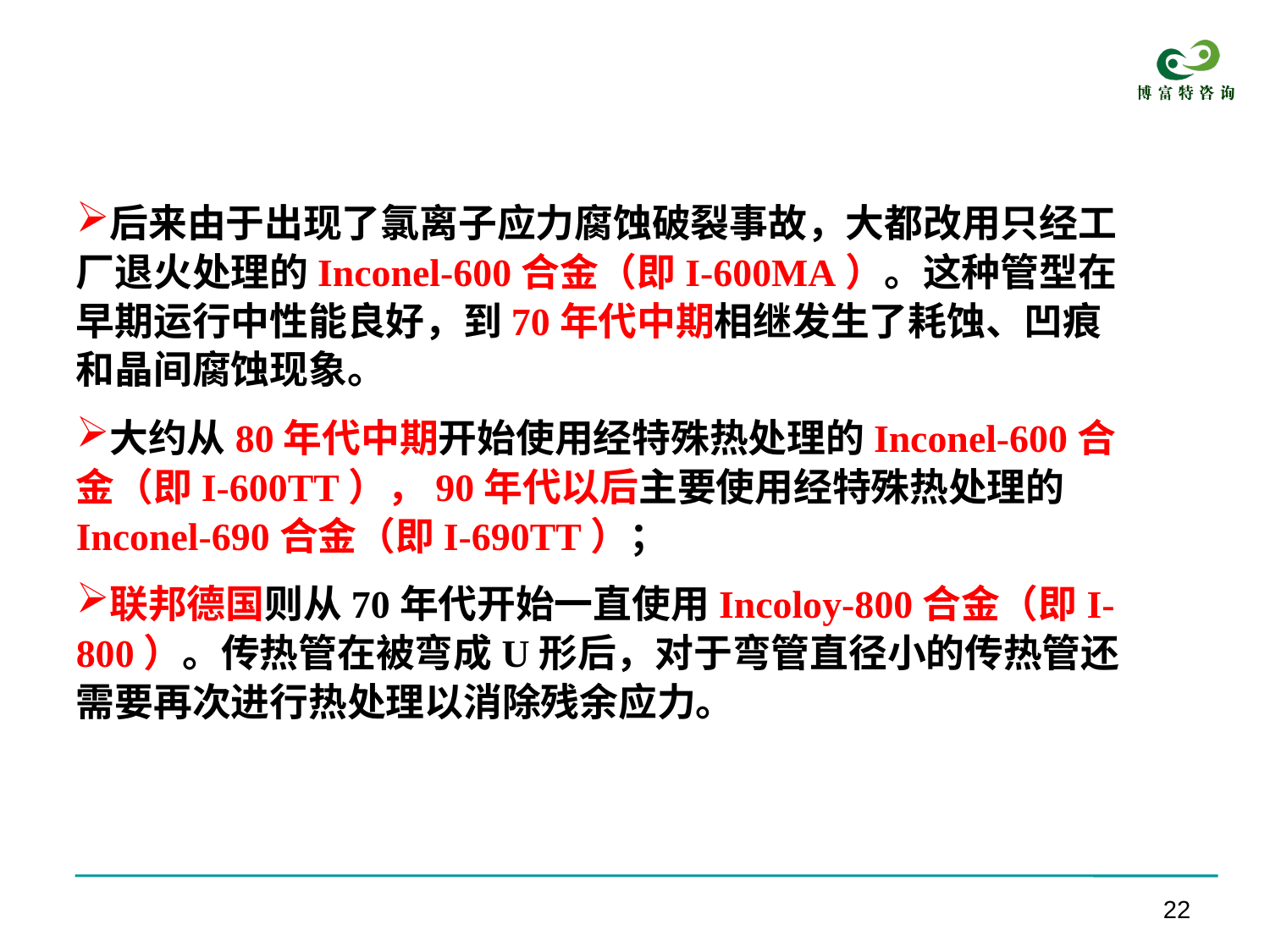

后来由于出现了氯离子应力腐蚀破裂事故，大都改用只经工厂退火处理的Inconel-600合金（即I-600MA）。这种管型在早期运行中性能良好，到70年代中期相继发生了耗蚀、凹痕和晶间腐蚀现象。
大约从80年代中期开始使用经特殊热处理的Inconel-600合金（即I-600TT），90年代以后主要使用经特殊热处理的Inconel-690合金（即I-690TT）；
联邦德国则从70年代开始一直使用Incoloy-800合金（即I-800）。传热管在被弯成U形后，对于弯管直径小的传热管还需要再次进行热处理以消除残余应力。